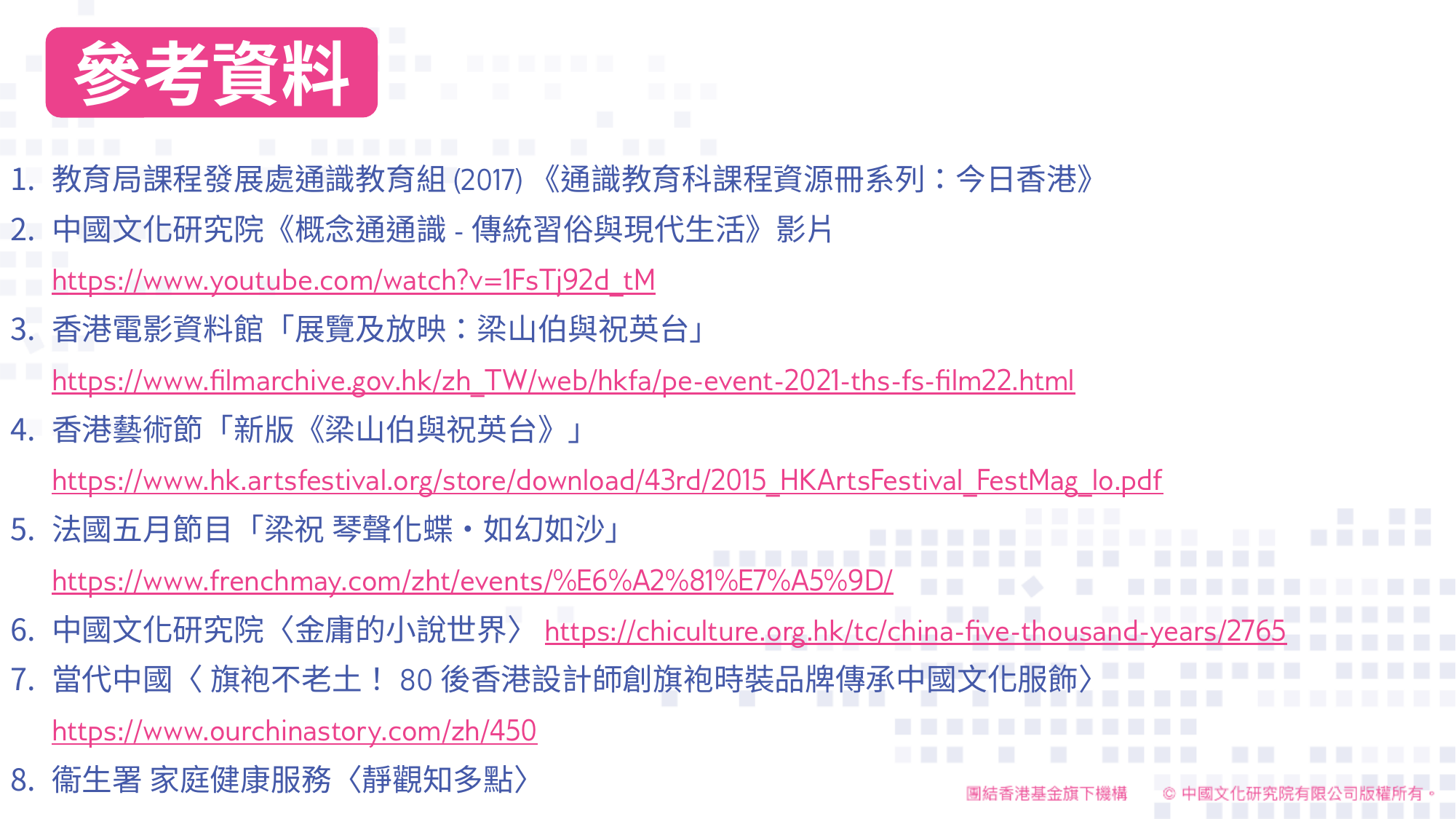

參考資料
教育局課程發展處通識教育組(2017)《通識教育科課程資源冊系列：今日香港》
中國文化研究院《概念通通識-傳統習俗與現代生活》影片https://www.youtube.com/watch?v=1FsTj92d_tM
香港電影資料館「展覽及放映：梁山伯與祝英台」https://www.filmarchive.gov.hk/zh_TW/web/hkfa/pe-event-2021-ths-fs-film22.html
香港藝術節「新版《梁山伯與祝英台》」https://www.hk.artsfestival.org/store/download/43rd/2015_HKArtsFestival_FestMag_lo.pdf
法國五月節目「梁祝 琴聲化蝶•如幻如沙」https://www.frenchmay.com/zht/events/%E6%A2%81%E7%A5%9D/
中國文化研究院〈金庸的小說世界〉https://chiculture.org.hk/tc/china-five-thousand-years/2765
當代中國〈 旗袍不老土！80後香港設計師創旗袍時裝品牌傳承中國文化服飾〉https://www.ourchinastory.com/zh/450
衞生署 家庭健康服務〈靜觀知多點〉https://www.fhs.gov.hk/tc_chi/health_professional/OMP_eNewsletter/enews_20161230.html